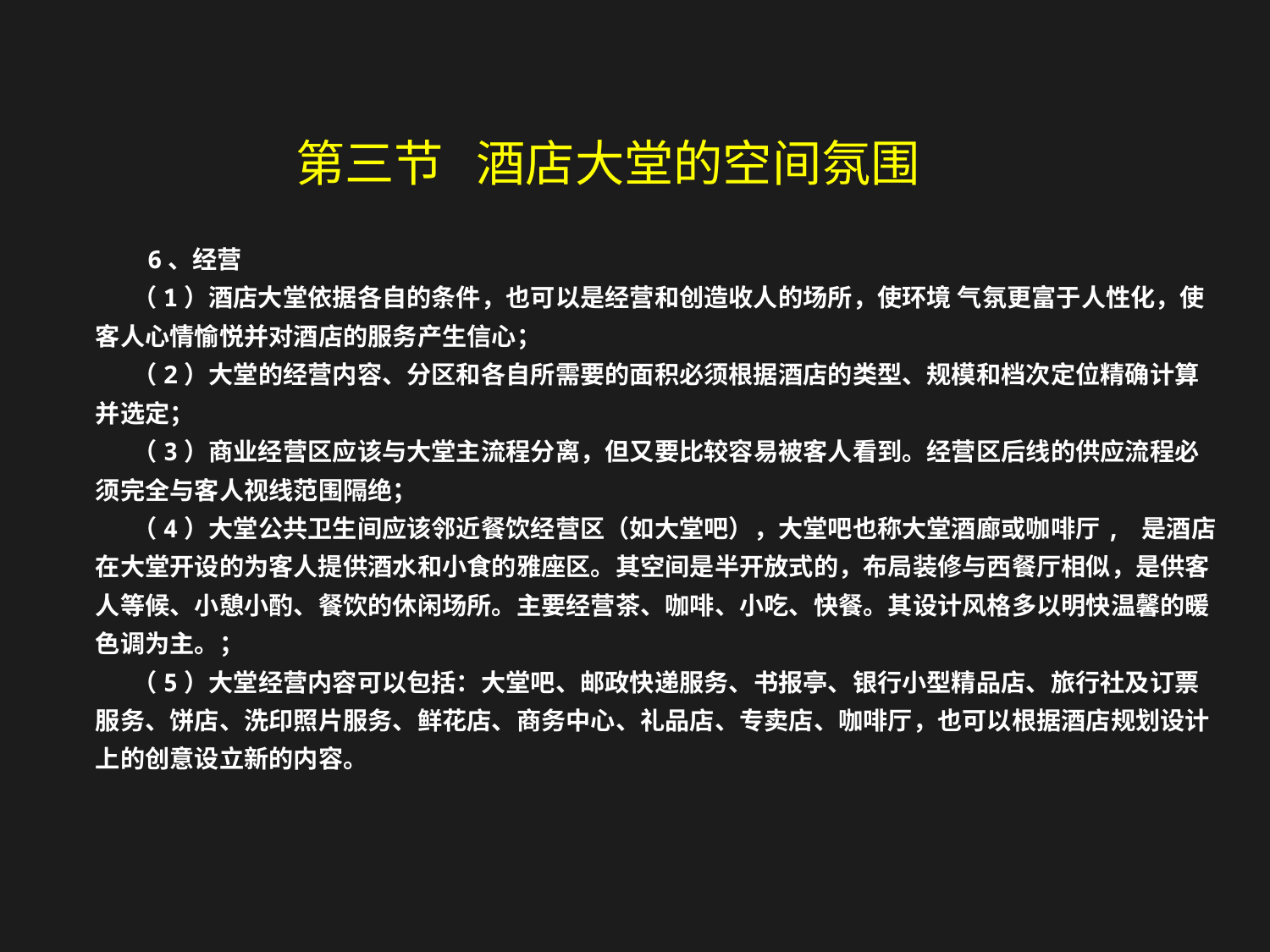

第三节   酒店大堂的空间氛围
 6、经营
（1）酒店大堂依据各自的条件，也可以是经营和创造收人的场所，使环境 气氛更富于人性化，使客人心情愉悦并对酒店的服务产生信心；
（2）大堂的经营内容、分区和各自所需要的面积必须根据酒店的类型、规模和档次定位精确计算并选定；
（3）商业经营区应该与大堂主流程分离，但又要比较容易被客人看到。经营区后线的供应流程必须完全与客人视线范围隔绝；
（4）大堂公共卫生间应该邻近餐饮经营区（如大堂吧），大堂吧也称大堂酒廊或咖啡厅, 是酒店在大堂开设的为客人提供酒水和小食的雅座区。其空间是半开放式的，布局装修与西餐厅相似，是供客人等候、小憩小酌、餐饮的休闲场所。主要经营茶、咖啡、小吃、快餐。其设计风格多以明快温馨的暖色调为主。；
（5）大堂经营内容可以包括：大堂吧、邮政快递服务、书报亭、银行小型精品店、旅行社及订票服务、饼店、洗印照片服务、鲜花店、商务中心、礼品店、专卖店、咖啡厅，也可以根据酒店规划设计上的创意设立新的内容。